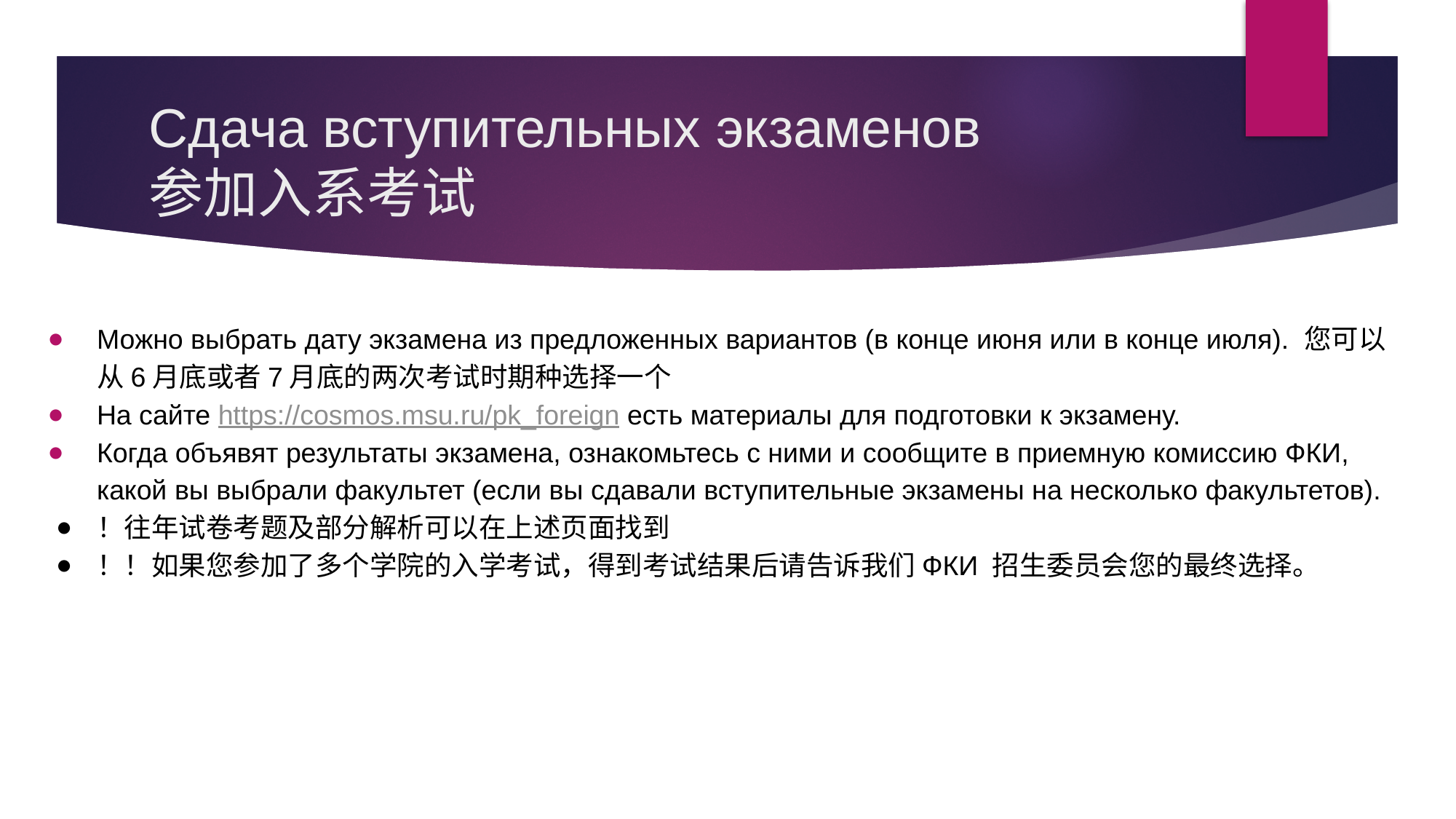

# Сдача вступительных экзаменов
参加入系考试
Можно выбрать дату экзамена из предложенных вариантов (в конце июня или в конце июля). 您可以从6月底或者7月底的两次考试时期种选择一个
На сайте https://cosmos.msu.ru/pk_foreign есть материалы для подготовки к экзамену.
Когда объявят результаты экзамена, ознакомьтесь с ними и сообщите в приемную комиссию ФКИ, какой вы выбрали факультет (если вы сдавали вступительные экзамены на несколько факультетов).
！往年试卷考题及部分解析可以在上述页面找到
！！如果您参加了多个学院的入学考试，得到考试结果后请告诉我们ФКИ 招生委员会您的最终选择。